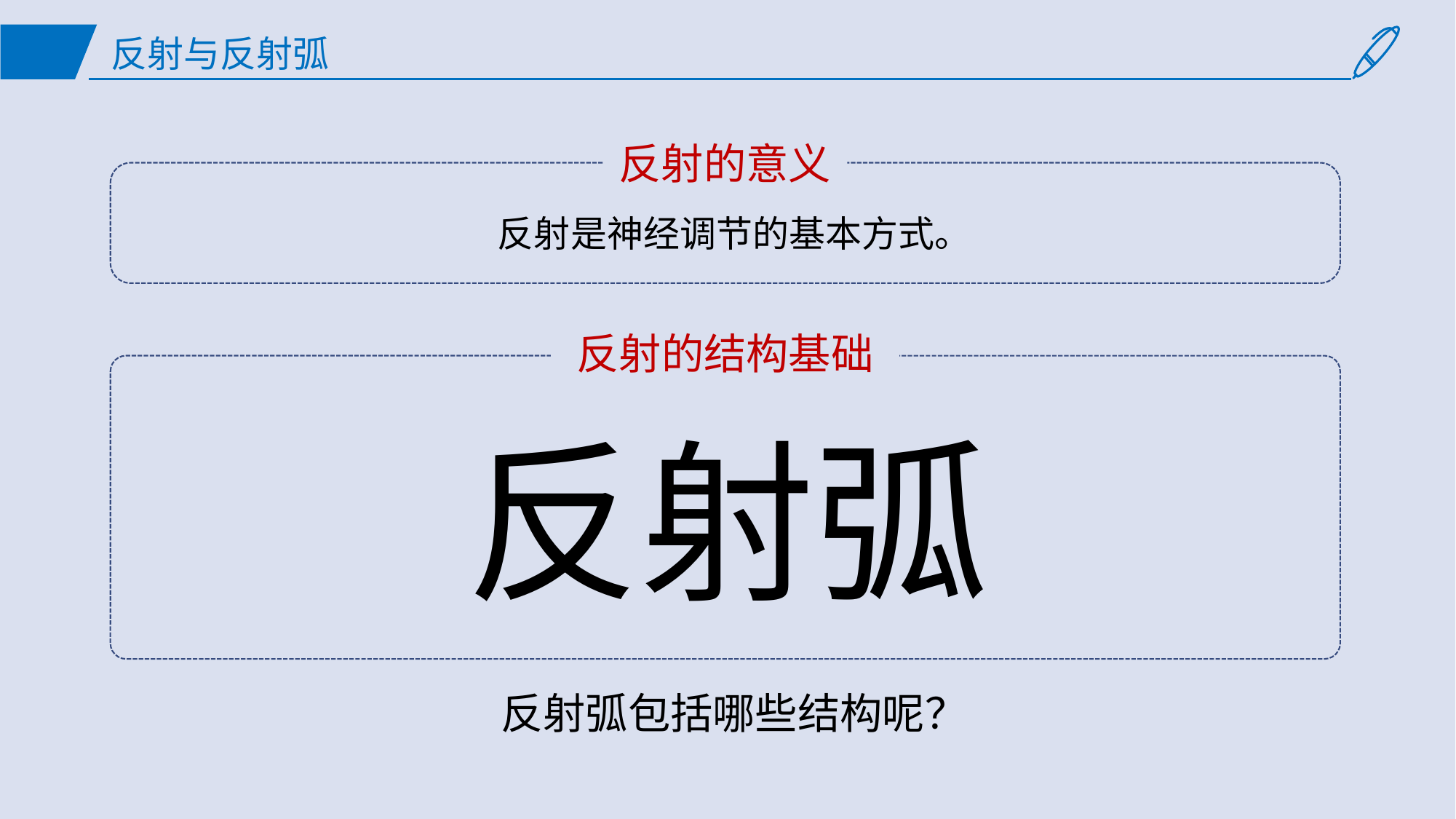

# 反射与反射弧
反射的意义

反射是神经调节的基本方式。
反射的结构基础

反射弧
反射弧包括哪些结构呢？